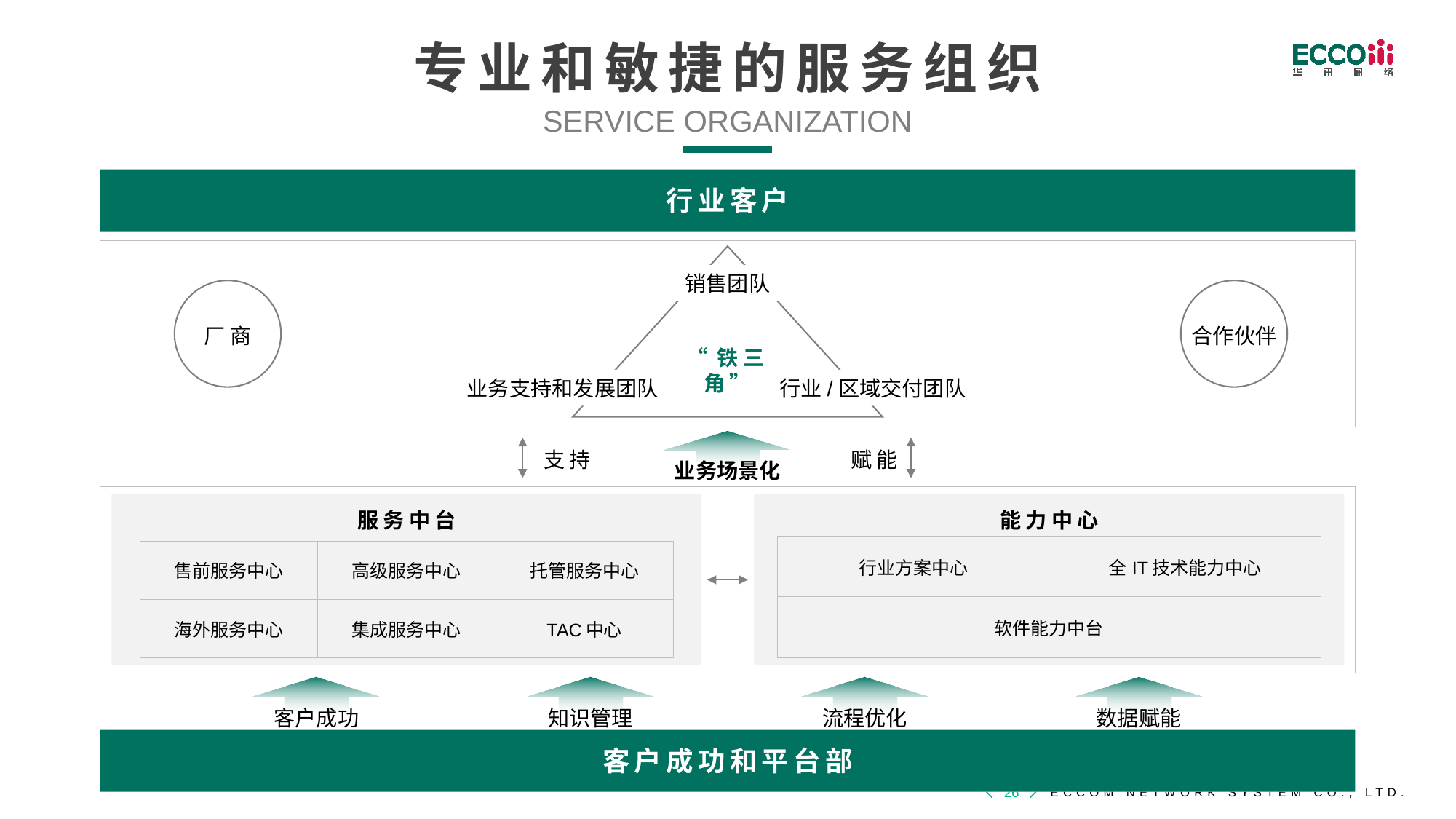

专业和敏捷的服务组织
SERVICE ORGANIZATION

行业客户

销售团队

厂 商

合作伙伴
“铁三角”
业务支持和发展团队
行业/区域交付团队

业务场景化
支 持
赋 能

服务中台
能力中心
| 行业方案中心 | 全IT技术能力中心 |
| --- | --- |
| 软件能力中台 |  |
| 售前服务中心 | 高级服务中心 | 托管服务中心 |
| --- | --- | --- |
| 海外服务中心 | 集成服务中心 | TAC中心 |

客户成功

知识管理

流程优化

数据赋能

客户成功和平台部